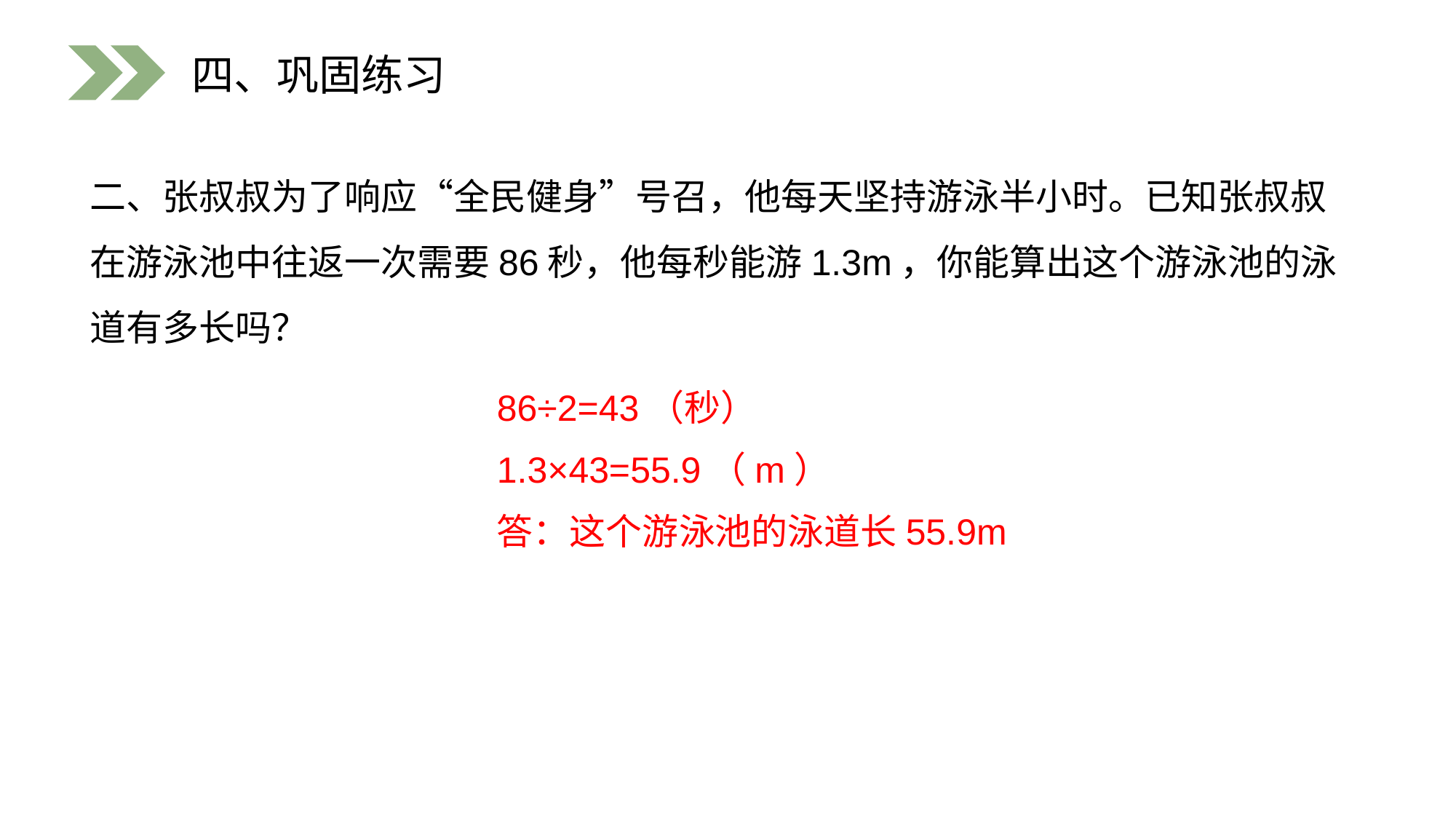

四、巩固练习
二、张叔叔为了响应“全民健身”号召，他每天坚持游泳半小时。已知张叔叔在游泳池中往返一次需要86秒，他每秒能游1.3m，你能算出这个游泳池的泳道有多长吗？
86÷2=43（秒）
1.3×43=55.9（m）
答：这个游泳池的泳道长55.9m